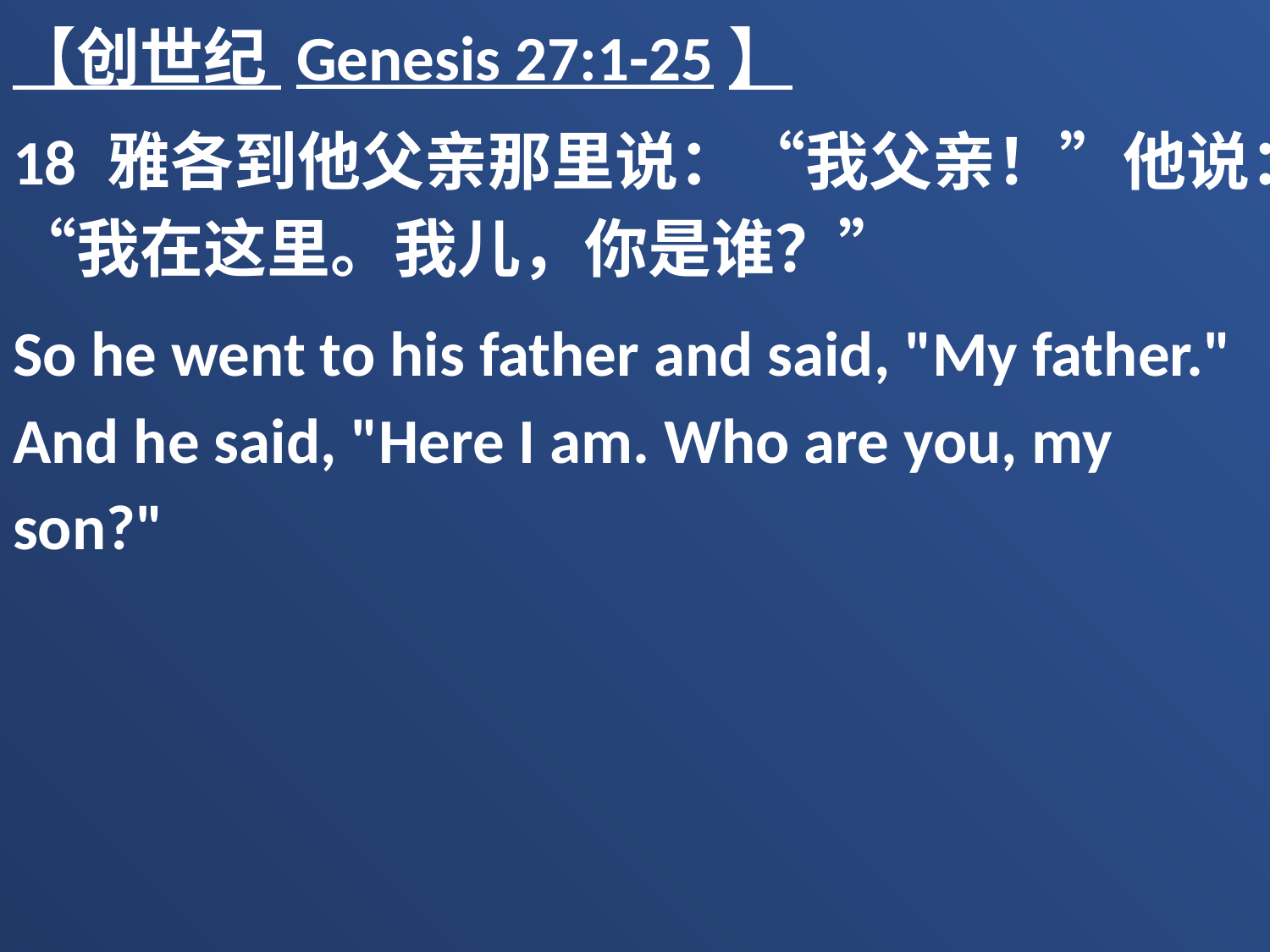

【创世纪 Genesis 27:1-25】
18 雅各到他父亲那里说：“我父亲！”他说：“我在这里。我儿，你是谁？”
So he went to his father and said, "My father." And he said, "Here I am. Who are you, my son?"